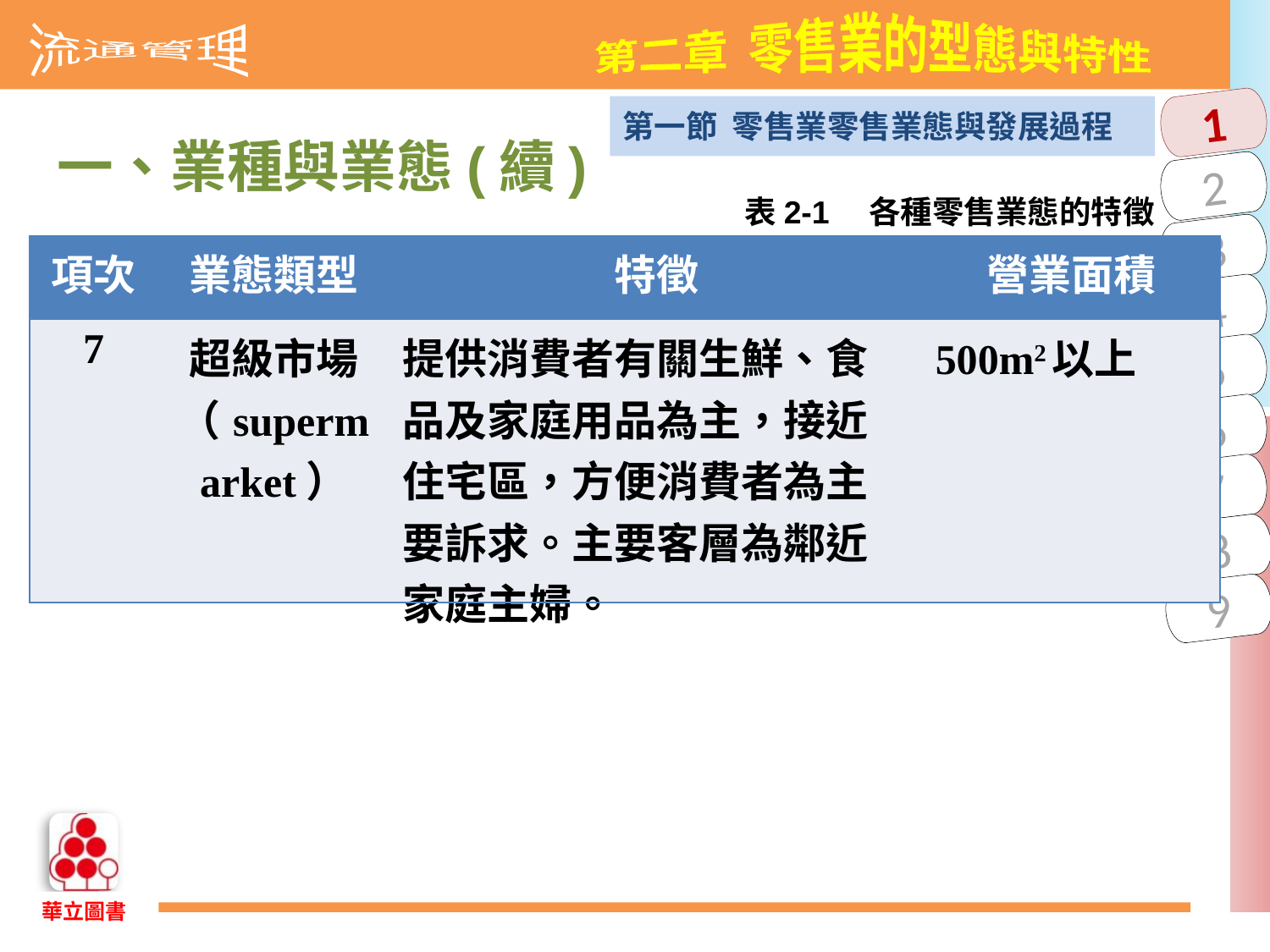

第一節  零售業零售業態與發展過程
一、業種與業態(續)
表2-1　各種零售業態的特徵

| 項次 | 業態類型 | 特徵 | 營業面積 |
| --- | --- | --- | --- |
| 7 | 超級市場 （supermarket） | 提供消費者有關生鮮、食品及家庭用品為主，接近住宅區，方便消費者為主要訴求。主要客層為鄰近家庭主婦。 | 500m2以上 |